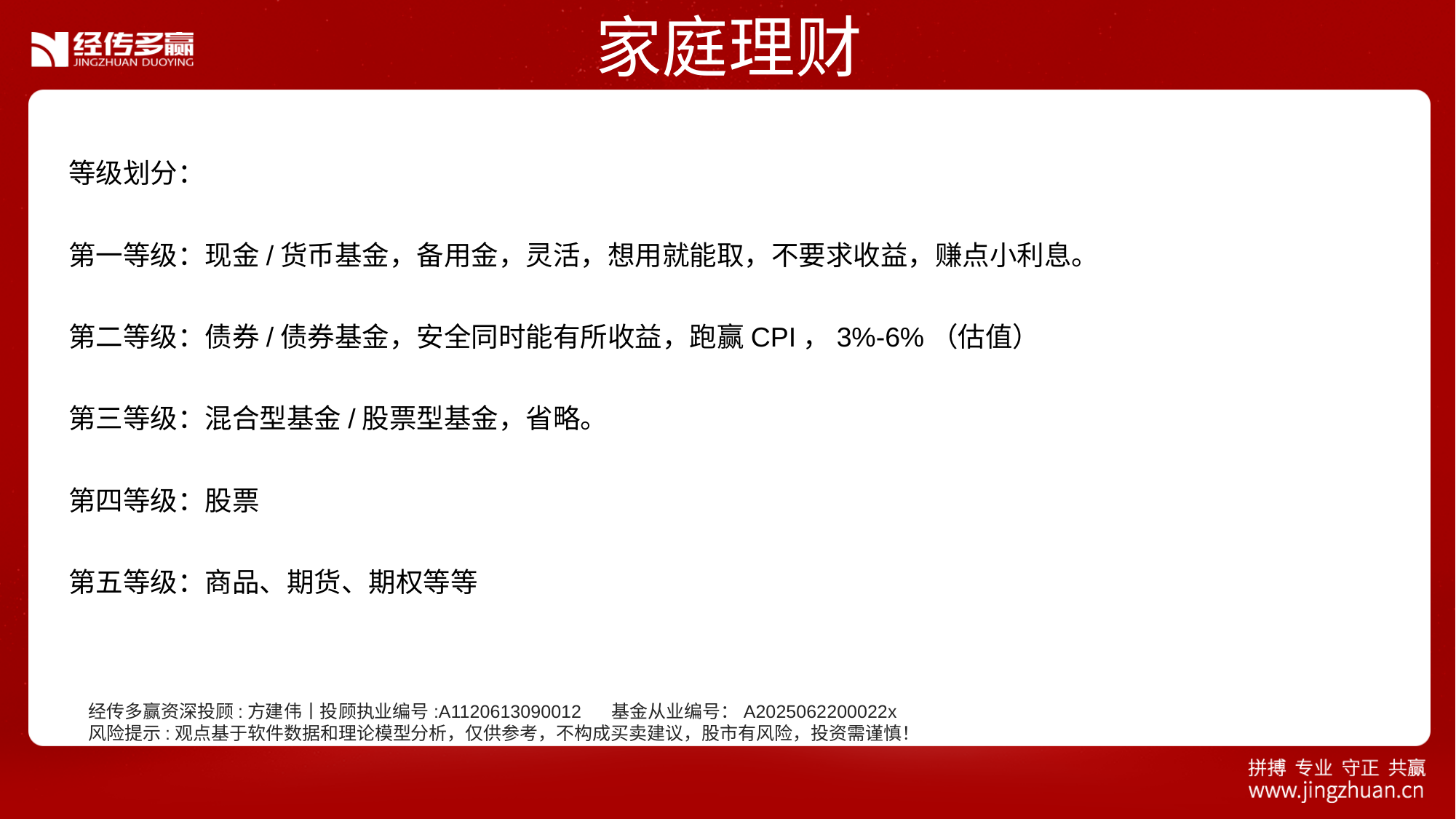

家庭理财
等级划分：

第一等级：现金/货币基金，备用金，灵活，想用就能取，不要求收益，赚点小利息。

第二等级：债券/债券基金，安全同时能有所收益，跑赢CPI，3%-6%（估值）

第三等级：混合型基金/股票型基金，省略。

第四等级：股票

第五等级：商品、期货、期权等等